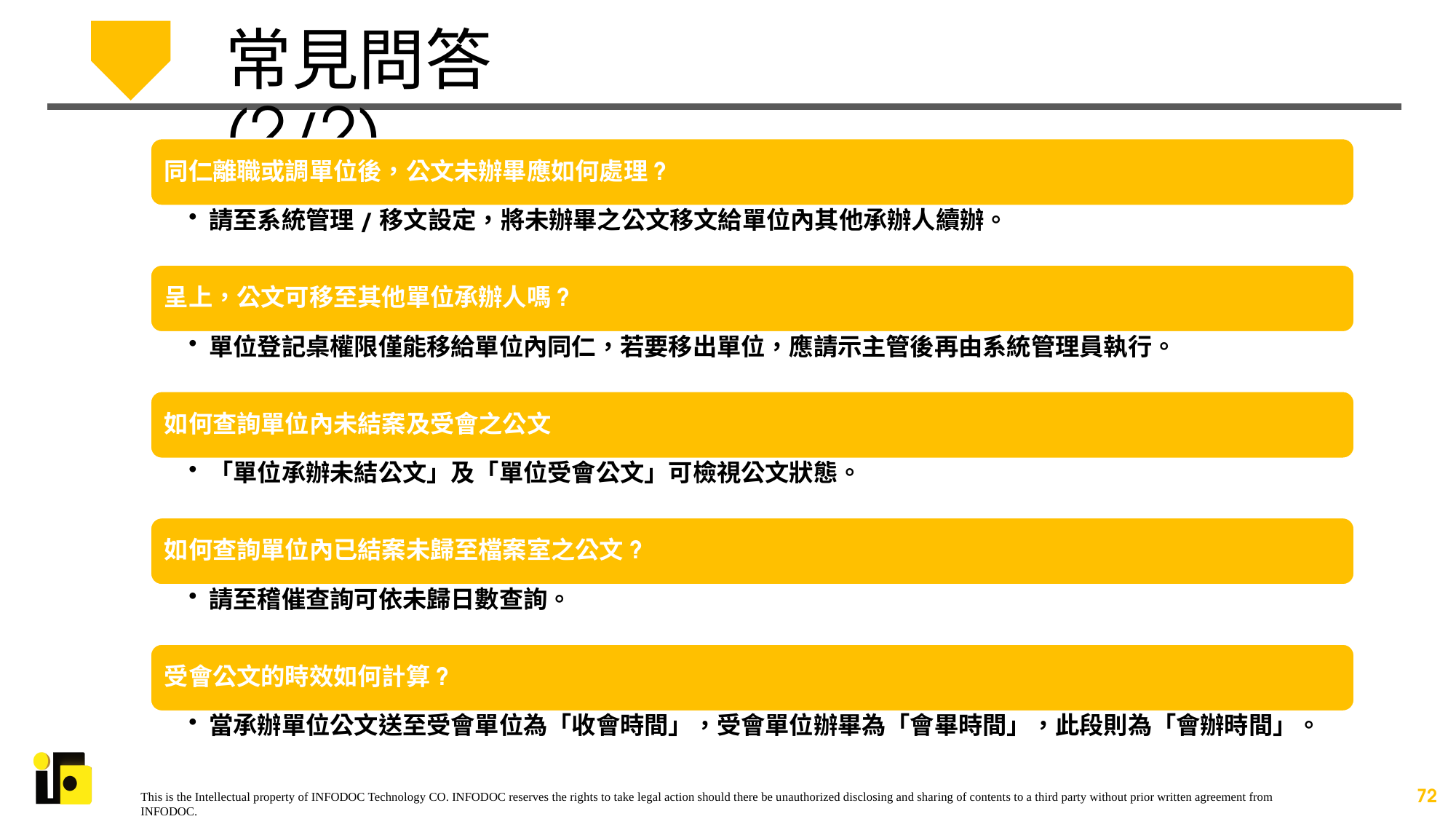

# 常見問答(2/2)
同仁離職或調單位後，公文未辦畢應如何處理?
請至系統管理/移文設定，將未辦畢之公文移文給單位內其他承辦人續辦。
呈上，公文可移至其他單位承辦人嗎?
單位登記桌權限僅能移給單位內同仁，若要移出單位，應請示主管後再由系統管理員執行。
如何查詢單位內未結案及受會之公文
「單位承辦未結公文」及「單位受會公文」可檢視公文狀態。
如何查詢單位內已結案未歸至檔案室之公文?
請至稽催查詢可依未歸日數查詢。
受會公文的時效如何計算?
當承辦單位公文送至受會單位為「收會時間」，受會單位辦畢為「會畢時間」，此段則為「會辦時間」。
72